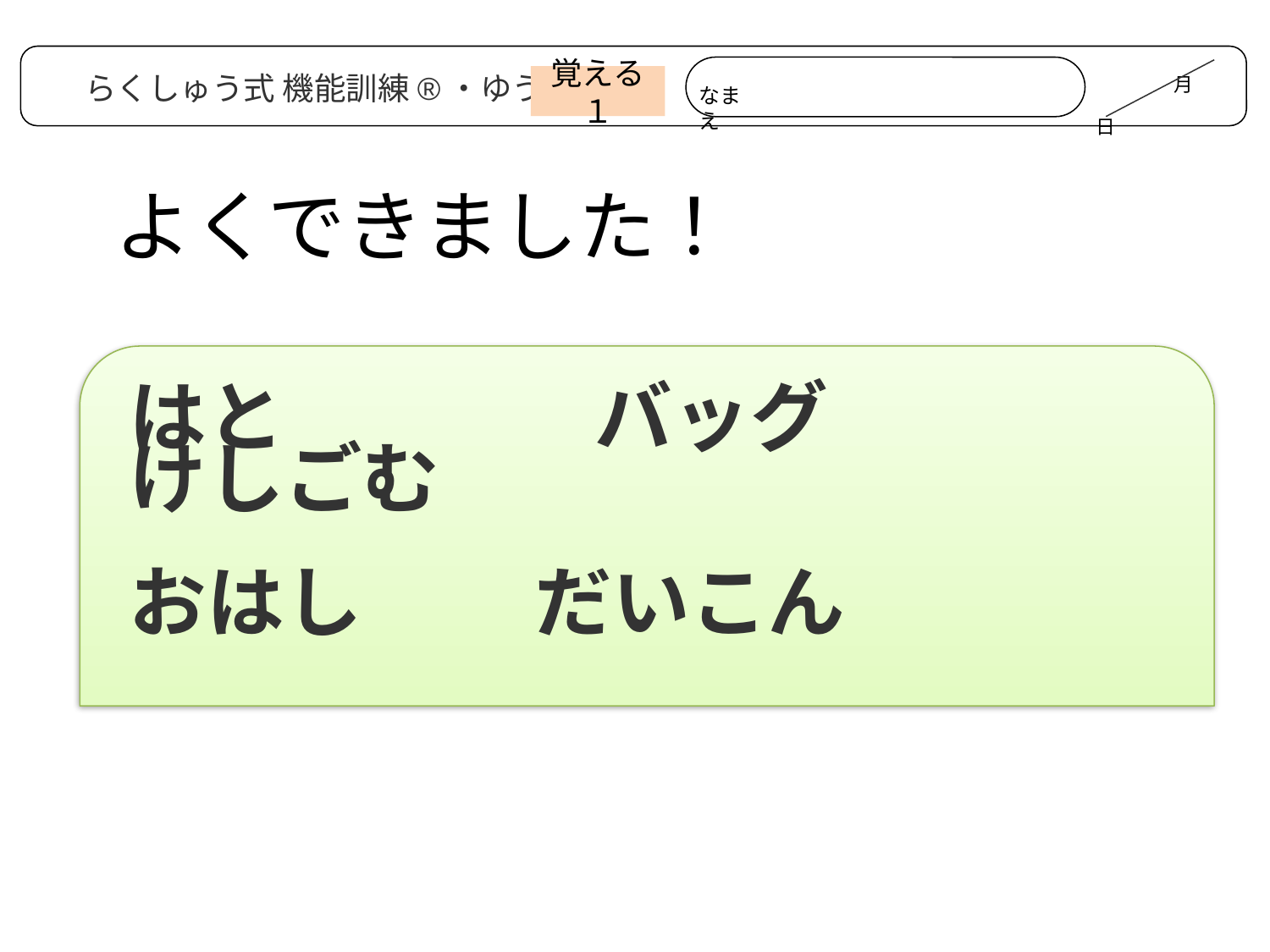

月
　　　　　　　　　　　　　日

なまえ
らくしゅう式 機能訓練®・ゆうゆう
覚える１
# よくできました！

はと　　　　バッグ　　　　けしごむ

おはし　　 だいこん